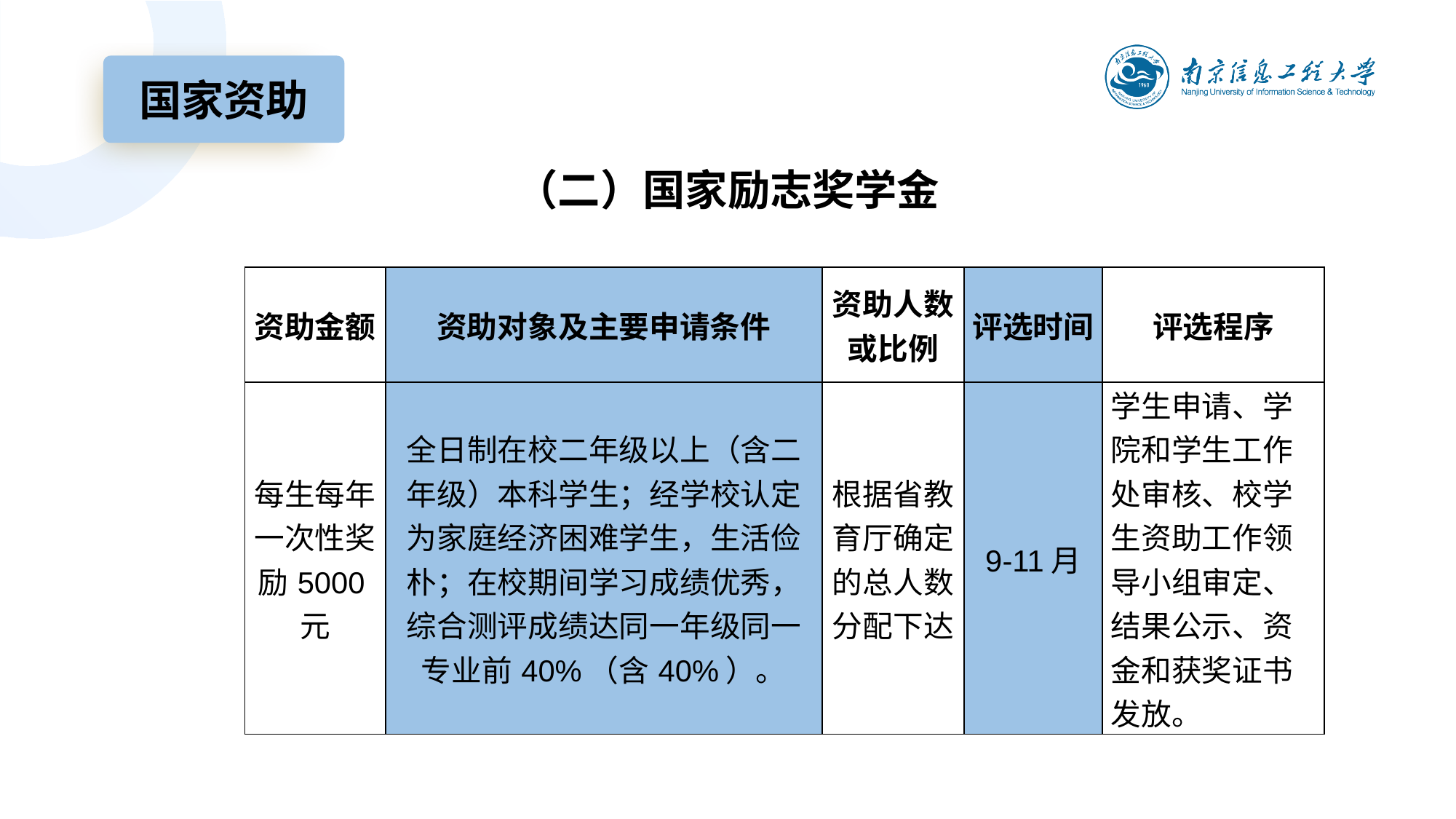

国家资助
# （二）国家励志奖学金
| 资助金额 | 资助对象及主要申请条件 | 资助人数或比例 | 评选时间 | 评选程序 |
| --- | --- | --- | --- | --- |
| 每生每年一次性奖励5000元 | 全日制在校二年级以上（含二年级）本科学生；经学校认定为家庭经济困难学生，生活俭朴；在校期间学习成绩优秀，综合测评成绩达同一年级同一专业前40%（含40%）。 | 根据省教育厅确定的总人数分配下达 | 9-11月 | 学生申请、学院和学生工作处审核、校学生资助工作领导小组审定、结果公示、资金和获奖证书发放。 |